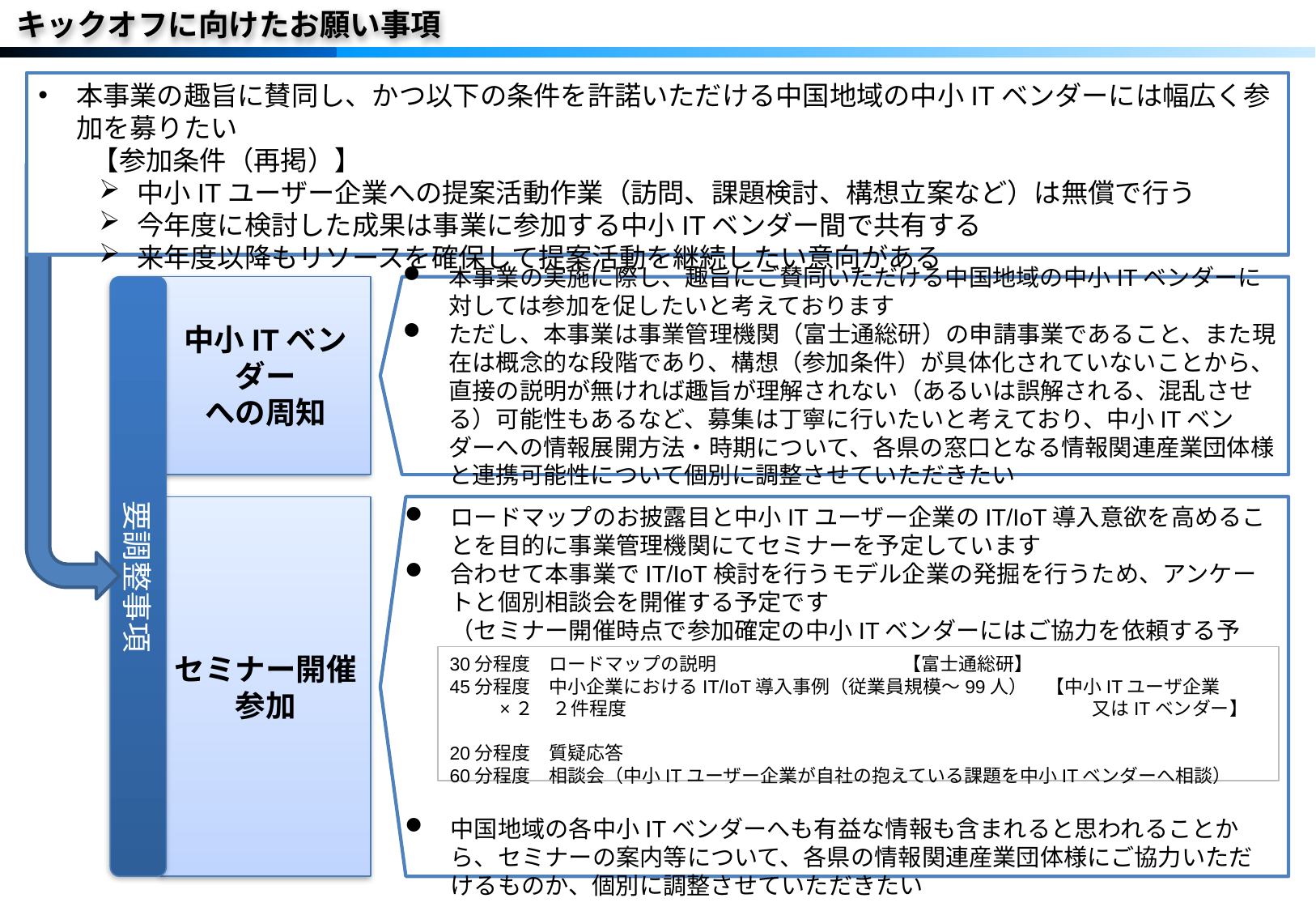

キックオフに向けたお願い事項

本事業の趣旨に賛同し、かつ以下の条件を許諾いただける中国地域の中小ITベンダーには幅広く参加を募りたい
　　【参加条件（再掲）】
中小ITユーザー企業への提案活動作業（訪問、課題検討、構想立案など）は無償で行う
今年度に検討した成果は事業に参加する中小ITベンダー間で共有する
来年度以降もリソースを確保して提案活動を継続したい意向がある

要調整事項
中小ITベンダー
への周知
本事業の実施に際し、趣旨にご賛同いただける中国地域の中小ITベンダーに対しては参加を促したいと考えております
ただし、本事業は事業管理機関（富士通総研）の申請事業であること、また現在は概念的な段階であり、構想（参加条件）が具体化されていないことから、直接の説明が無ければ趣旨が理解されない（あるいは誤解される、混乱させる）可能性もあるなど、募集は丁寧に行いたいと考えており、中小ITベンダーへの情報展開方法・時期について、各県の窓口となる情報関連産業団体様と連携可能性について個別に調整させていただきたい
セミナー開催
参加
ロードマップのお披露目と中小ITユーザー企業のIT/IoT導入意欲を高めることを目的に事業管理機関にてセミナーを予定しています
合わせて本事業でIT/IoT検討を行うモデル企業の発掘を行うため、アンケートと個別相談会を開催する予定です
（セミナー開催時点で参加確定の中小ITベンダーにはご協力を依頼する予定）

中国地域の各中小ITベンダーへも有益な情報も含まれると思われることから、セミナーの案内等について、各県の情報関連産業団体様にご協力いただけるものか、個別に調整させていただきたい
30分程度　ロードマップの説明　　　　　　　　　　【富士通総研】
45分程度　中小企業におけるIT/IoT導入事例（従業員規模～99人）　【中小ITユーザ企業
　　  ×２　２件程度　　　　　　　　　　　　　　　　　　　　　　　　　又はITベンダー】
20分程度　質疑応答
60分程度　相談会（中小ITユーザー企業が自社の抱えている課題を中小ITベンダーへ相談）